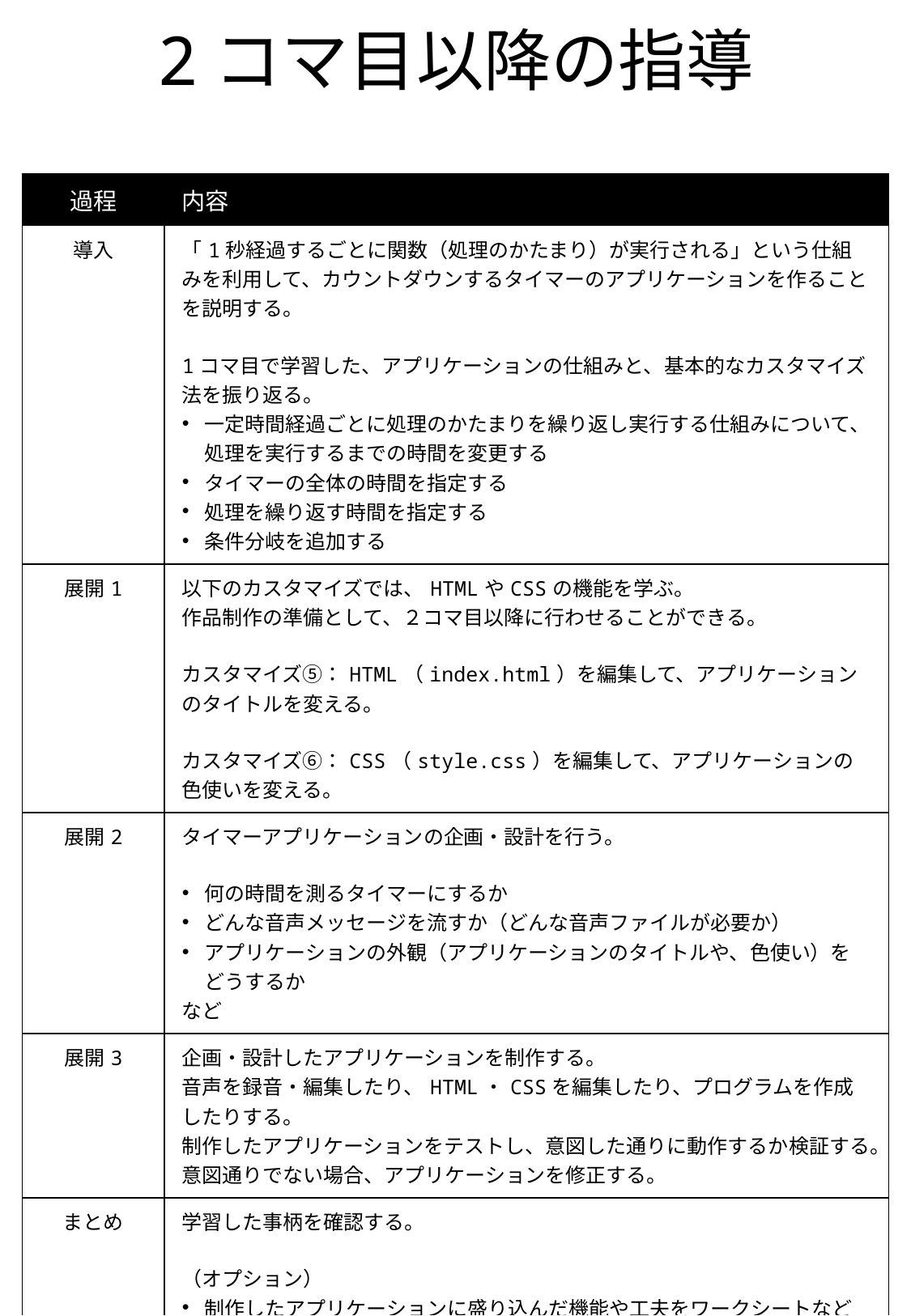

# 2コマ目以降の指導
| 過程 | 内容 |
| --- | --- |
| 導入 | 「1秒経過するごとに関数（処理のかたまり）が実行される」という仕組みを利用して、カウントダウンするタイマーのアプリケーションを作ることを説明する。 1コマ目で学習した、アプリケーションの仕組みと、基本的なカスタマイズ法を振り返る。 一定時間経過ごとに処理のかたまりを繰り返し実行する仕組みについて、処理を実行するまでの時間を変更する タイマーの全体の時間を指定する 処理を繰り返す時間を指定する 条件分岐を追加する |
| 展開1 | 以下のカスタマイズでは、HTMLやCSSの機能を学ぶ。 作品制作の準備として、２コマ目以降に行わせることができる。 カスタマイズ⑤：HTML（index.html）を編集して、アプリケーションのタイトルを変える。 カスタマイズ⑥：CSS（style.css）を編集して、アプリケーションの色使いを変える。 |
| 展開2 | タイマーアプリケーションの企画・設計を行う。 何の時間を測るタイマーにするか どんな音声メッセージを流すか（どんな音声ファイルが必要か） アプリケーションの外観（アプリケーションのタイトルや、色使い）をどうするか など |
| 展開3 | 企画・設計したアプリケーションを制作する。 音声を録音・編集したり、HTML・CSSを編集したり、プログラムを作成したりする。 制作したアプリケーションをテストし、意図した通りに動作するか検証する。 意図通りでない場合、アプリケーションを修正する。 |
| まとめ | 学習した事柄を確認する。 （オプション） 制作したアプリケーションに盛り込んだ機能や工夫をワークシートなどに記録する。 作成したアプリケーションをMonaca EducationのWeb共有機能などを用いて、クラスや学年で共有し、相互評価・コメントを行う。 |